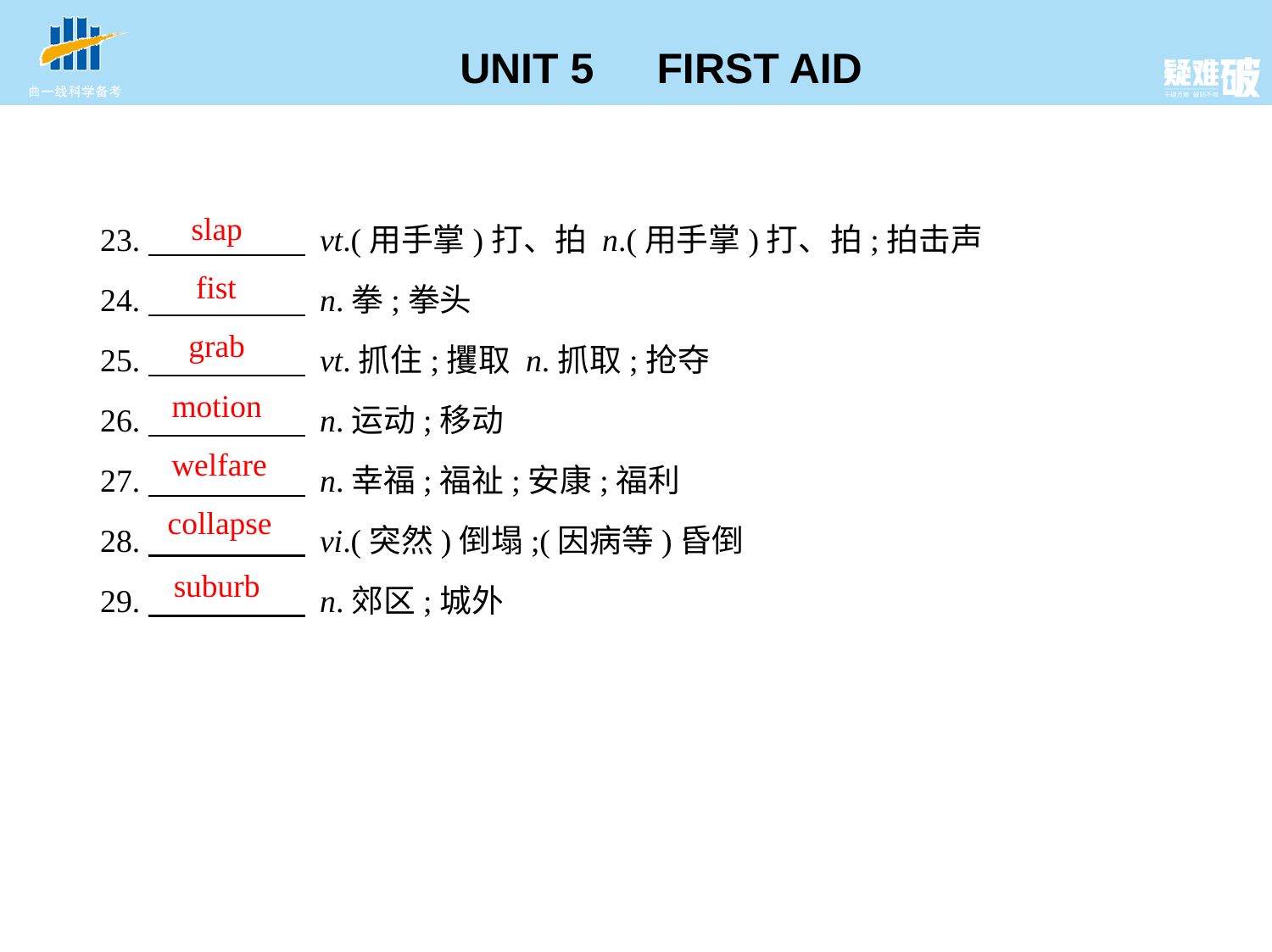

23.　　　　     vt.(用手掌)打、拍 n.(用手掌)打、拍;拍击声
24.　　　　     n.拳;拳头
25.　　　　     vt.抓住;攫取 n.抓取;抢夺
26.　　　　     n.运动;移动
27.　　　　     n.幸福;福祉;安康;福利
28.　　　　     vi.(突然)倒塌;(因病等)昏倒
29.　　　　     n.郊区;城外
slap
fist
grab
motion
welfare
collapse
suburb